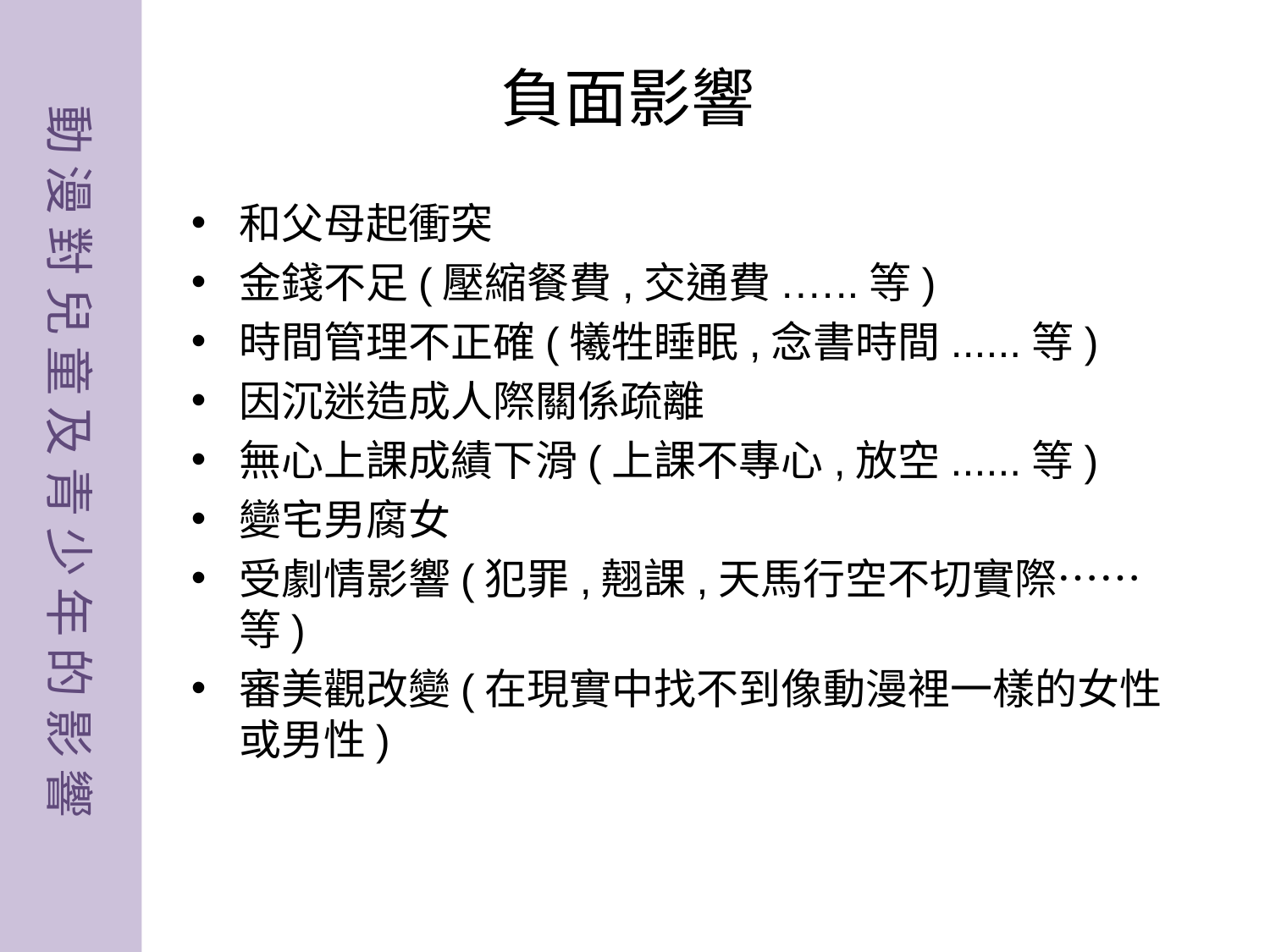

動 漫 對 兒 童 及 青 少 年 的 影 響
# 負面影響
和父母起衝突
金錢不足(壓縮餐費,交通費.…..等)
時間管理不正確(犧牲睡眠,念書時間......等)
因沉迷造成人際關係疏離
無心上課成績下滑(上課不專心,放空......等)
變宅男腐女
受劇情影響(犯罪,翹課,天馬行空不切實際……等)
審美觀改變(在現實中找不到像動漫裡一樣的女性或男性)